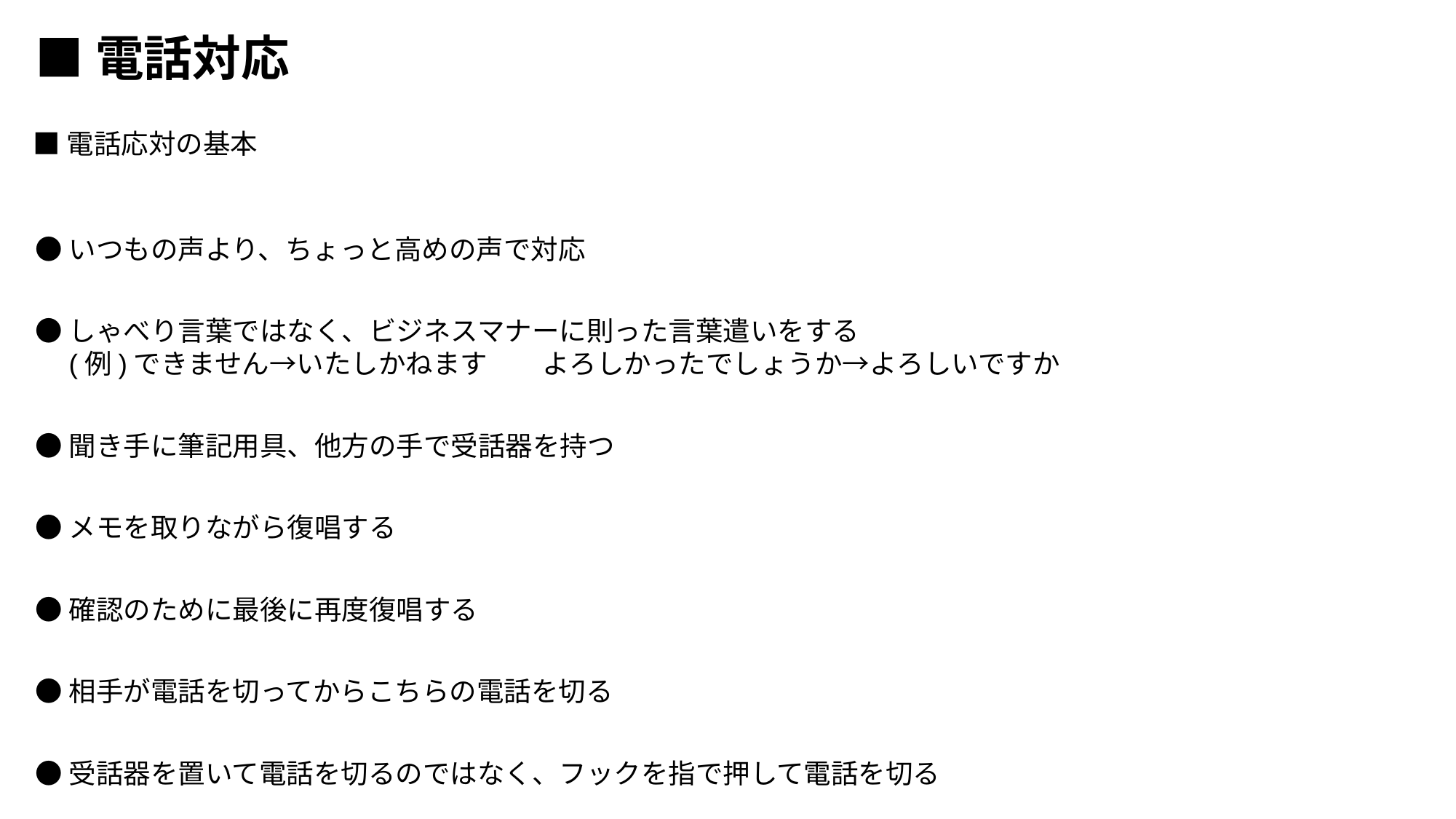

# ■電話対応
■電話応対の基本
●いつもの声より、ちょっと高めの声で対応
●しゃべり言葉ではなく、ビジネスマナーに則った言葉遣いをする
　(例)できません→いたしかねます　　よろしかったでしょうか→よろしいですか
●聞き手に筆記用具、他方の手で受話器を持つ
●メモを取りながら復唱する
●確認のために最後に再度復唱する
●相手が電話を切ってからこちらの電話を切る
●受話器を置いて電話を切るのではなく、フックを指で押して電話を切る